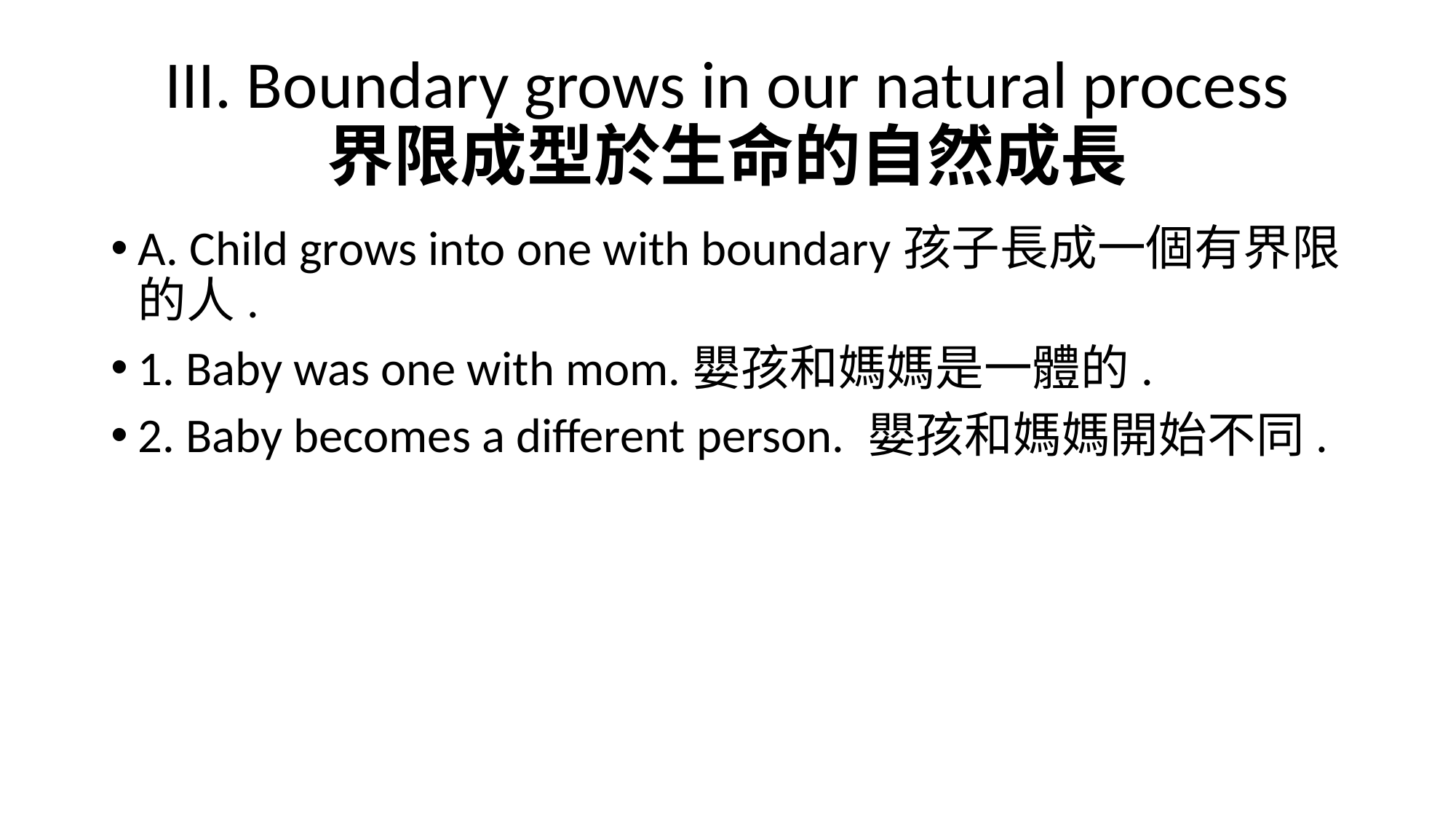

# III. Boundary grows in our natural process 界限成型於生命的自然成長
A. Child grows into one with boundary孩子長成一個有界限的人.
1. Baby was one with mom.嬰孩和媽媽是一體的.
2. Baby becomes a different person. 嬰孩和媽媽開始不同.